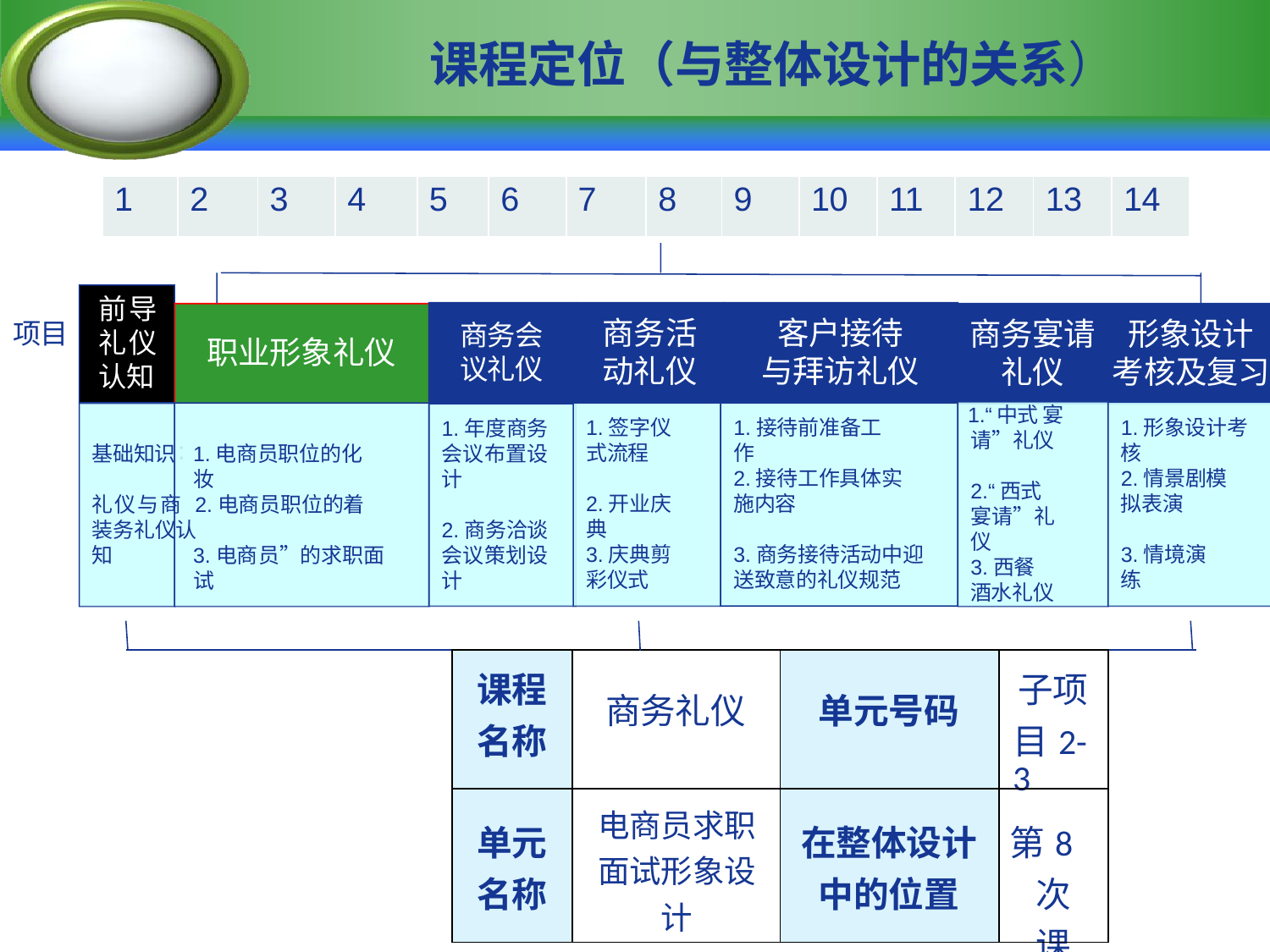

# 课程定位（与整体设计的关系）
| 1 | 2 | 3 | 4 | 5 | 6 | 7 | 8 | 9 | 10 | 11 | 12 | 13 | 14 |
| --- | --- | --- | --- | --- | --- | --- | --- | --- | --- | --- | --- | --- | --- |

前导礼仪认知

商务活动礼仪
客户接待与拜访礼仪
商务宴请礼仪
1.“中式 宴请”礼仪
形象设计
项目
商务会议礼仪
职业形象礼仪
考核及复习

1.形象设计考核
1.接待前准备工作
1.签字仪式流程
1.年度商务会议布置设计
1.电商员职位的化妆
基础知识
：
2.情景剧模拟表演
2.接待工作具体实施内容
2.“西式 宴请”礼仪
2.开业庆典
礼仪与商 2.电商员职位的着装务礼仪认
知
2.商务洽谈会议策划设计
3.情境演练
3.商务接待活动中迎送致意的礼仪规范
3.庆典剪彩仪式
3.电商员”的求职面试
3.西餐 酒水礼仪

|  | 课程名称 | 商务礼仪 | 单元号码 | 子项目2-3 |  |
| --- | --- | --- | --- | --- | --- |
|  | 单元名称 | 电商员求职面试形象设计 | 在整体设计中的位置 | 第8次课 |  |